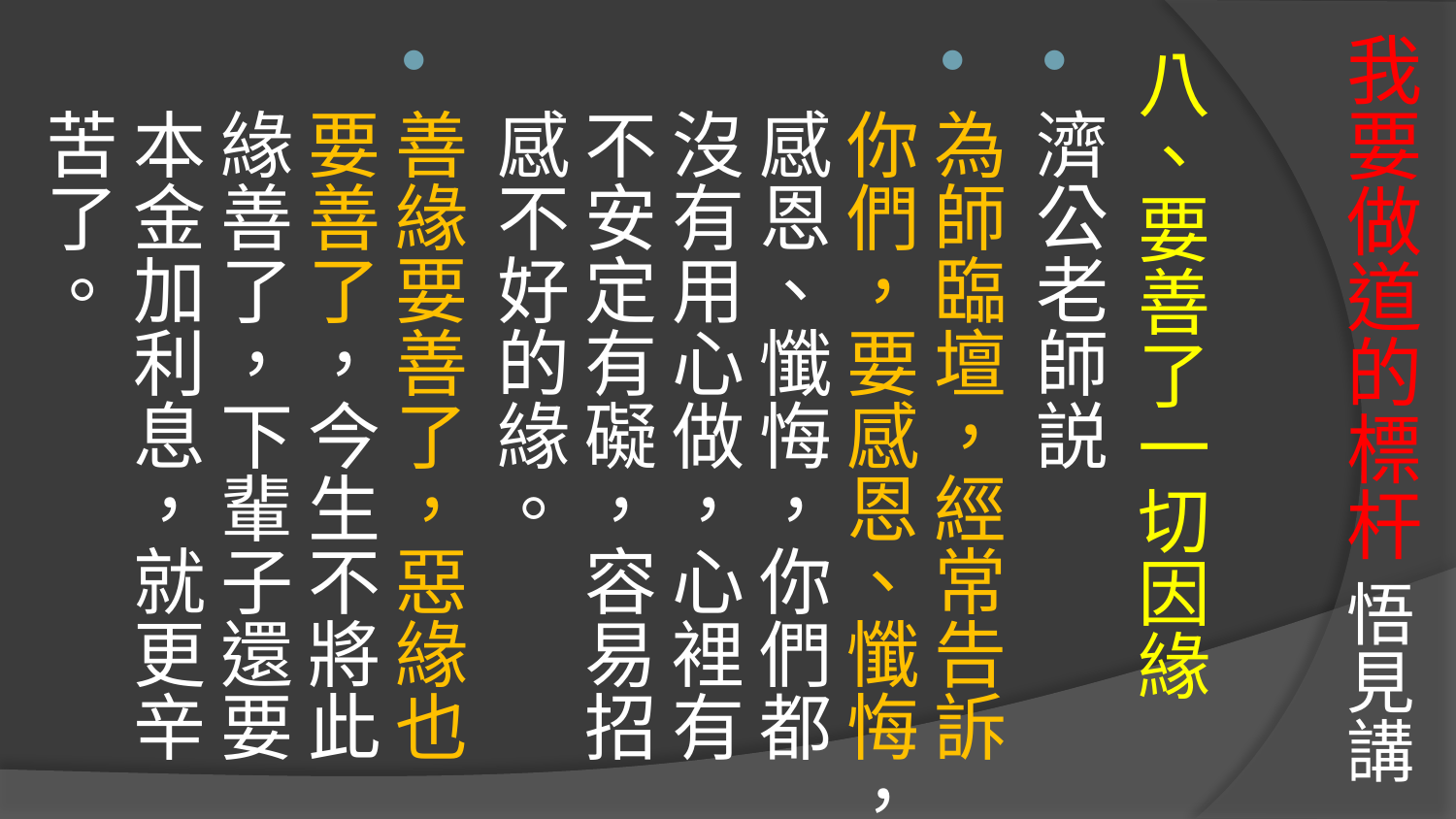

# 我要做道的標杆 悟見講
八、要善了一切因緣
濟公老師説
為師臨壇，經常告訴你們，要感恩、懺悔，感恩、懺悔，你們都沒有用心做，心裡有不安定有礙，容易招感不好的緣。
善緣要善了，惡緣也要善了，今生不將此緣善了，下輩子還要本金加利息，就更辛苦了。